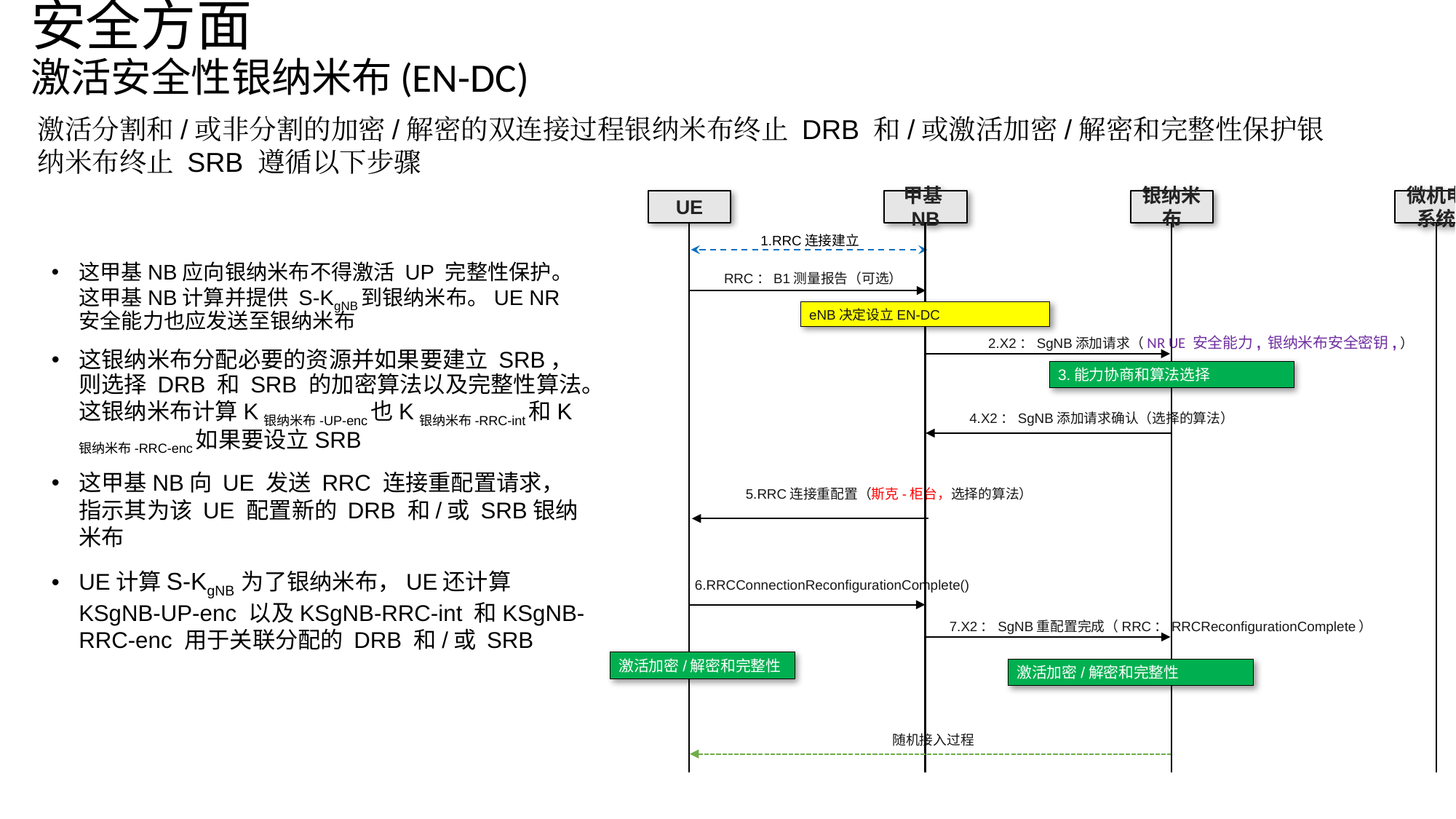

# 安全方面 激活安全性银纳米布(EN-DC)
激活分割和/或非分割的加密/解密的双连接过程银纳米布终止 DRB 和/或激活加密/解密和完整性保护银纳米布终止 SRB 遵循以下步骤
UE
甲基NB
银纳米布
微机电系统
1.RRC连接建立
RRC：B1测量报告（可选）
eNB决定设立EN-DC
2.X2：SgNB添加请求（NR UE 安全能力, 银纳米布安全密钥,）
3.能力协商和算法选择
4.X2：SgNB添加请求确认（选择的算法）
5.RRC连接重配置（斯克-柜台，选择的算法）
6.RRCConnectionReconfigurationComplete()
7.X2：SgNB重配置完成（RRC：RRCReconfigurationComplete）
激活加密/解密和完整性
激活加密/解密和完整性
随机接入过程
这甲基NB应向银纳米布不得激活 UP 完整性保护。这甲基NB计算并提供 S-KgNB到银纳米布。UE NR安全能力也应发送至银纳米布
这银纳米布分配必要的资源并如果要建立 SRB，则选择 DRB 和 SRB 的加密算法以及完整性算法。这银纳米布计算K银纳米布-UP-enc也K银纳米布-RRC-int和K银纳米布-RRC-enc如果要设立SRB
这甲基NB向 UE 发送 RRC 连接重配置请求，指示其为该 UE 配置新的 DRB 和/或 SRB银纳米布
UE计算S-KgNB 为了银纳米布，UE还计算KSgNB-UP-enc 以及KSgNB-RRC-int 和KSgNB-RRC-enc 用于关联分配的 DRB 和/或 SRB